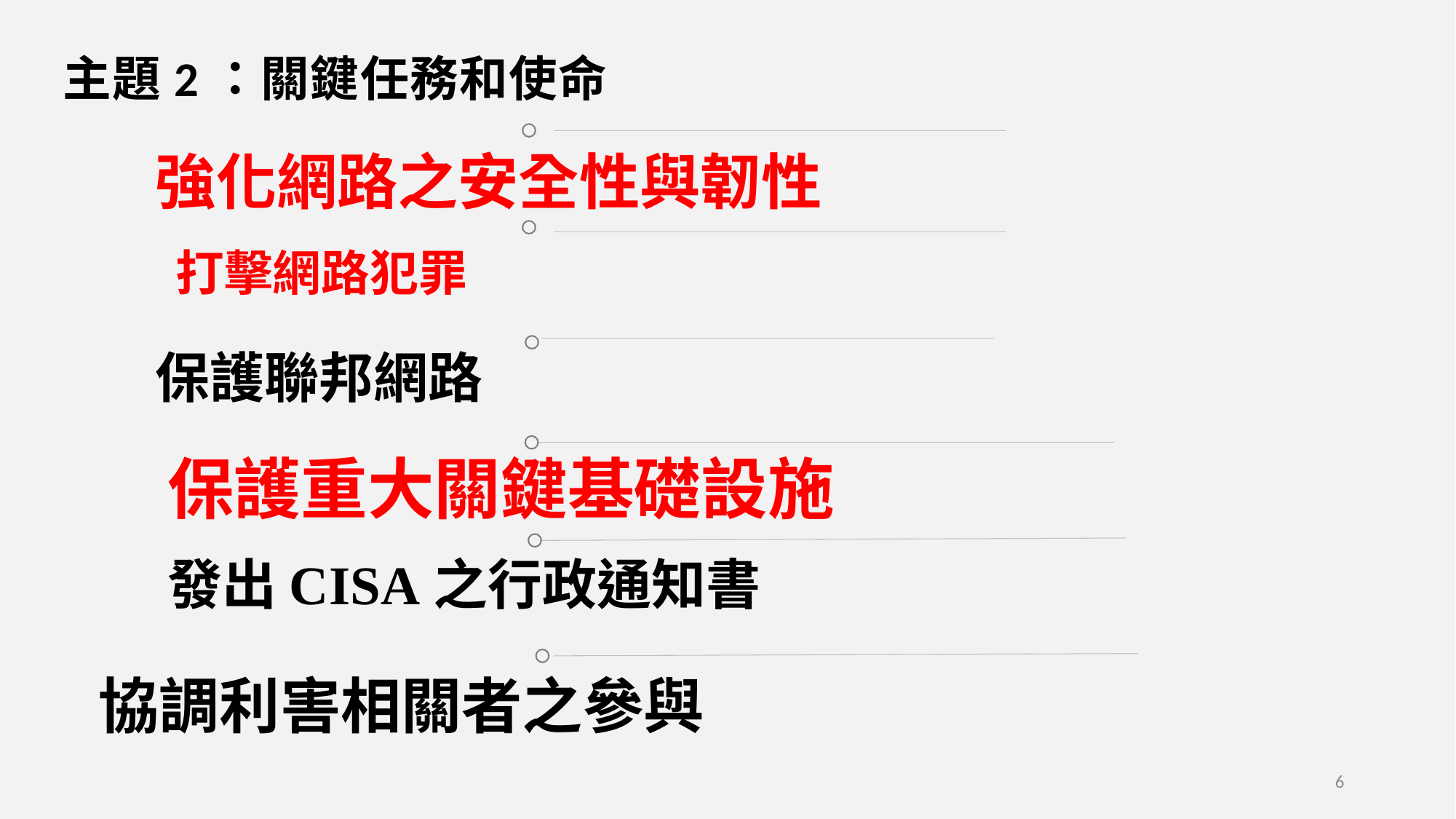

主題2：關鍵任務和使命

強化網路之安全性與韌性

打擊網路犯罪

保護聯邦網路

保護重大關鍵基礎設施

發出CISA之行政通知書

協調利害相關者之參與

6